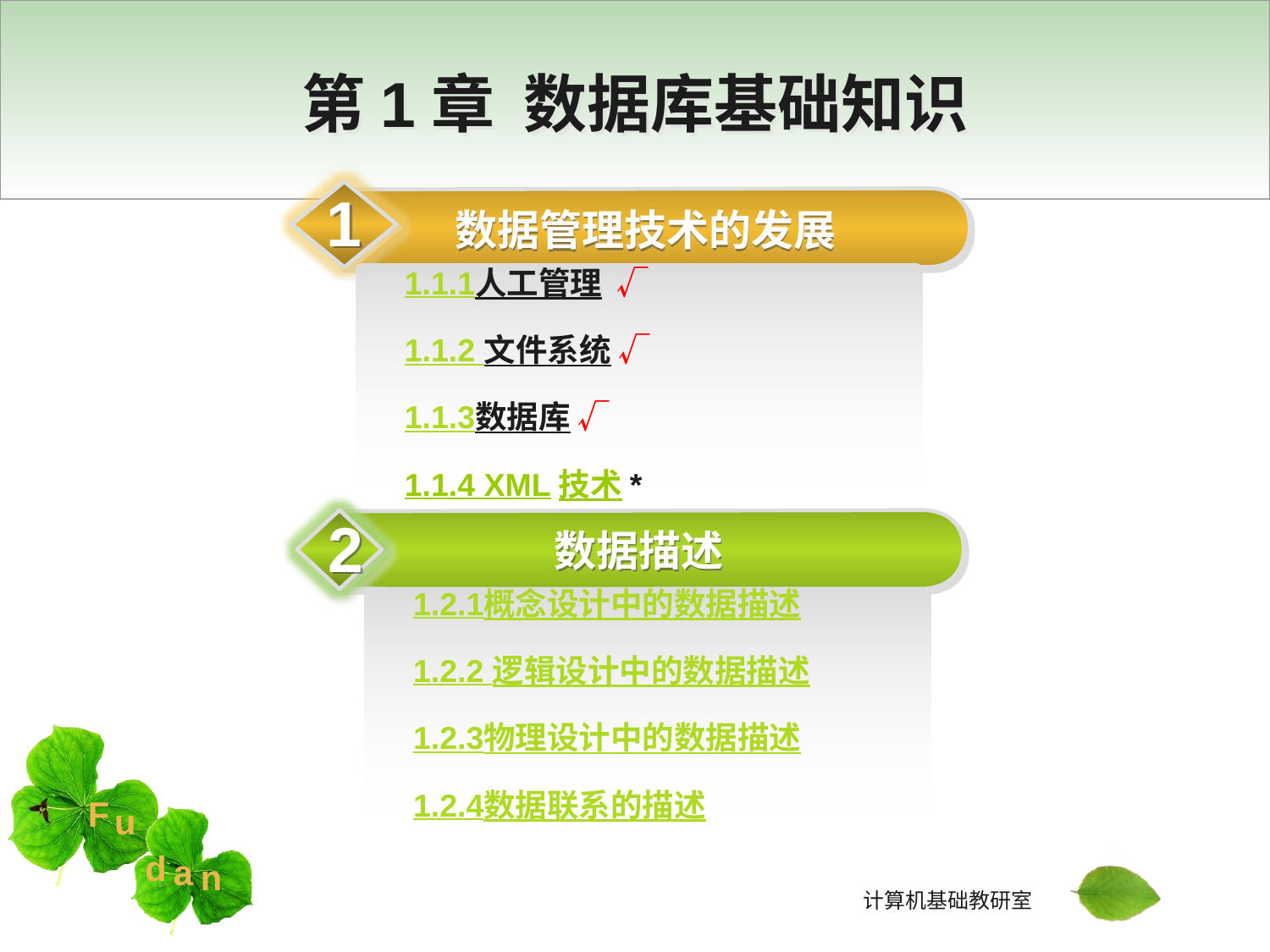

第1章  数据库基础知识
1

数据管理技术的发展
1.1.1人工管理  √
1.1.2 文件系统 √
1.1.3数据库 √
1.1.4 XML技术*
2

数据描述
1.2.1概念设计中的数据描述
1.2.2 逻辑设计中的数据描述
1.2.3物理设计中的数据描述
1.2.4数据联系的描述